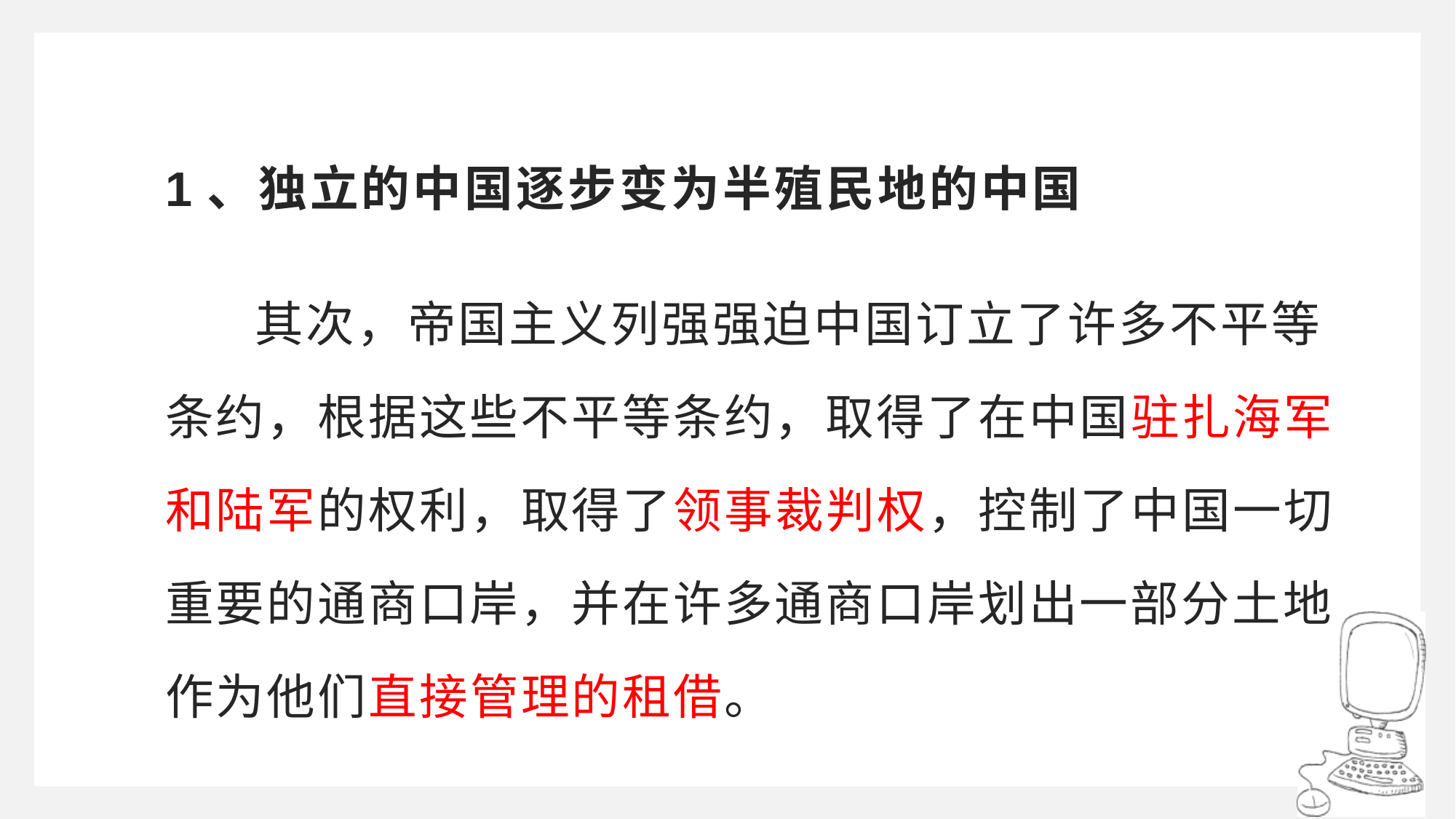

# 1、独立的中国逐步变为半殖民地的中国
        其次，帝国主义列强强迫中国订立了许多不平等条约，根据这些不平等条约，取得了在中国驻扎海军和陆军的权利，取得了领事裁判权，控制了中国一切重要的通商口岸，并在许多通商口岸划出一部分土地作为他们直接管理的租借。